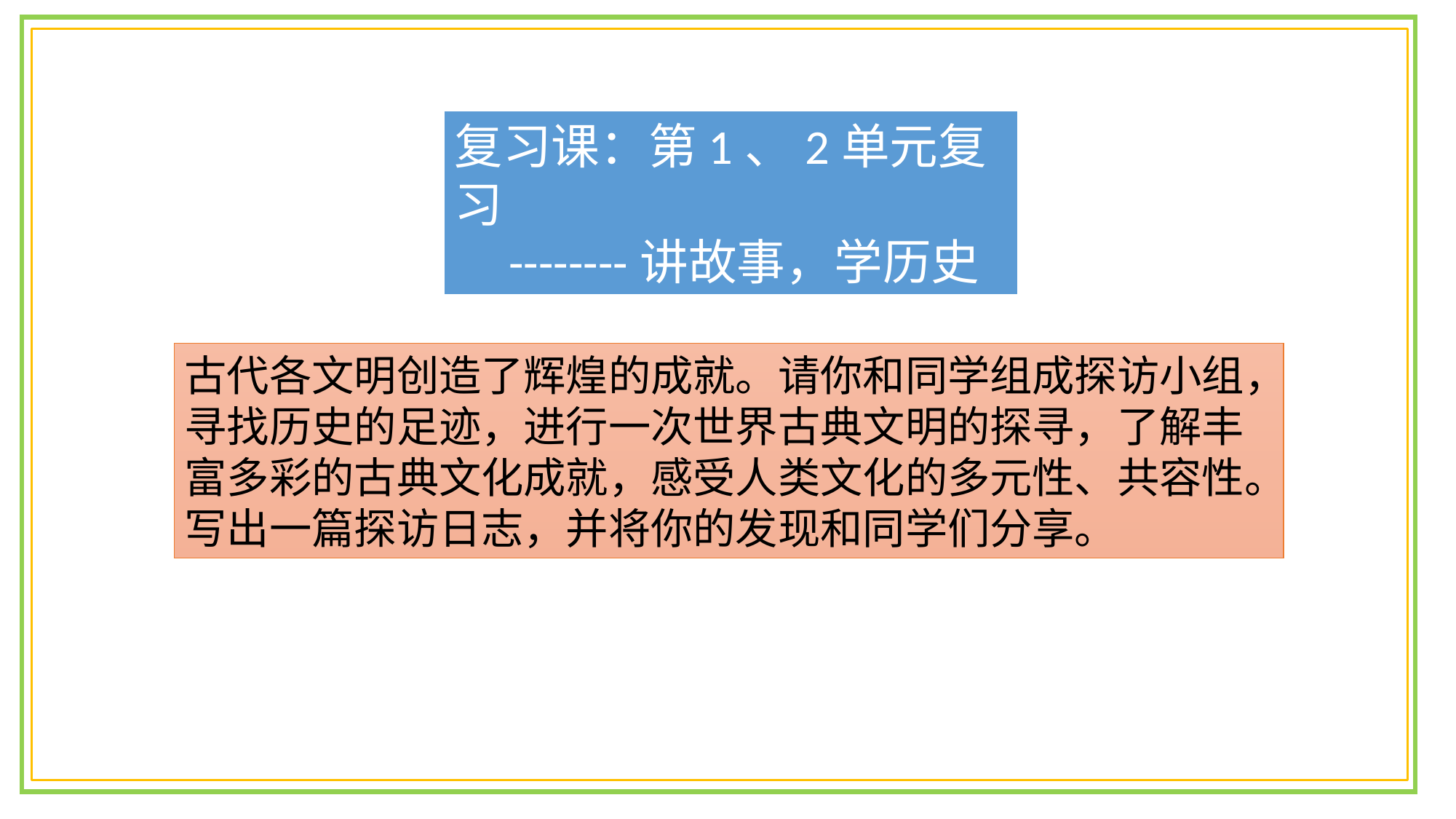

复习课：第1、2单元复习
     --------讲故事，学历史
古代各文明创造了辉煌的成就。请你和同学组成探访小组，寻找历史的足迹，进行一次世界古典文明的探寻，了解丰富多彩的古典文化成就，感受人类文化的多元性、共容性。写出一篇探访日志，并将你的发现和同学们分享。